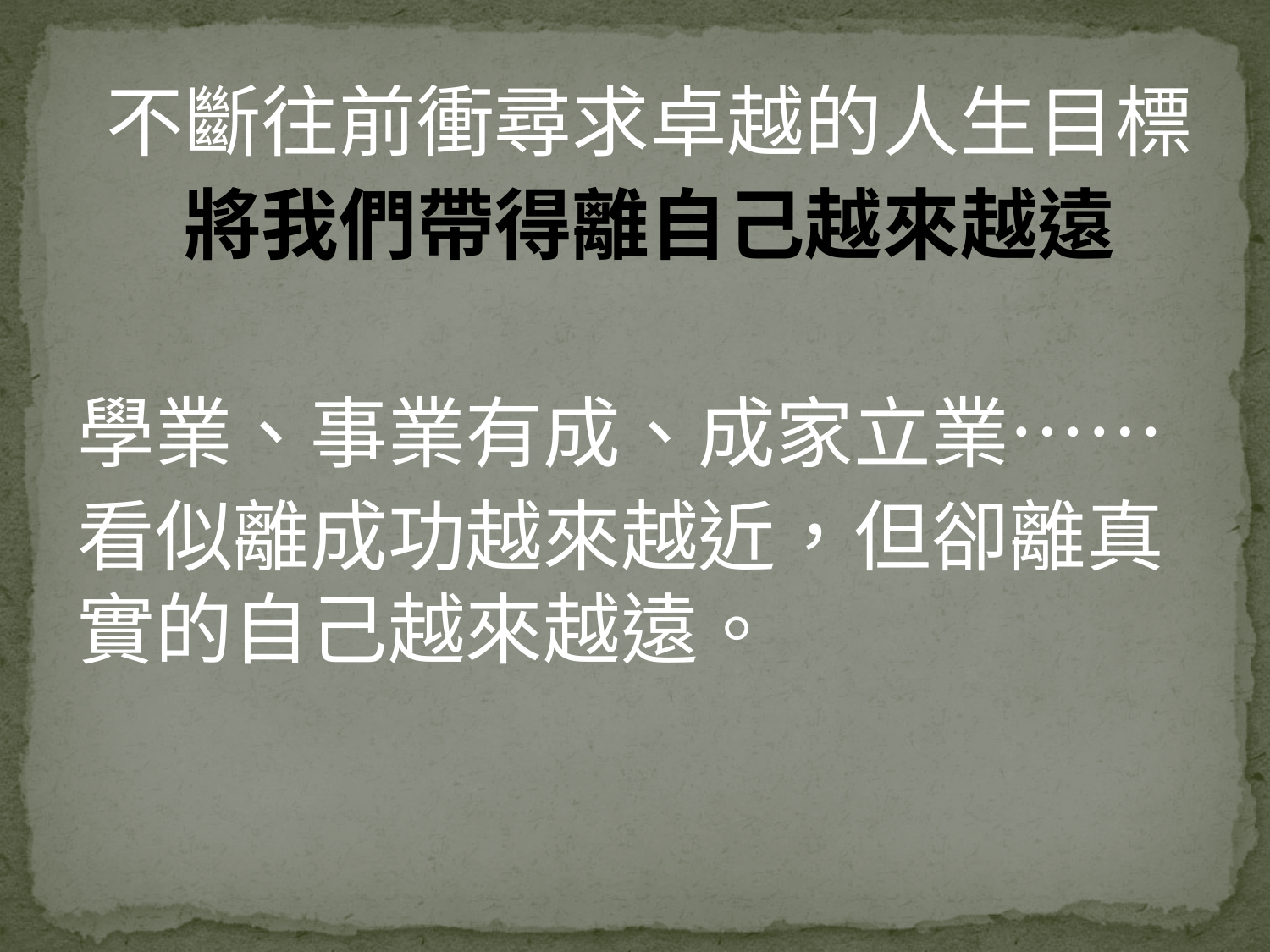

不斷往前衝尋求卓越的人生目標
將我們帶得離自己越來越遠

學業、事業有成、成家立業……
看似離成功越來越近，但卻離真實的自己越來越遠。